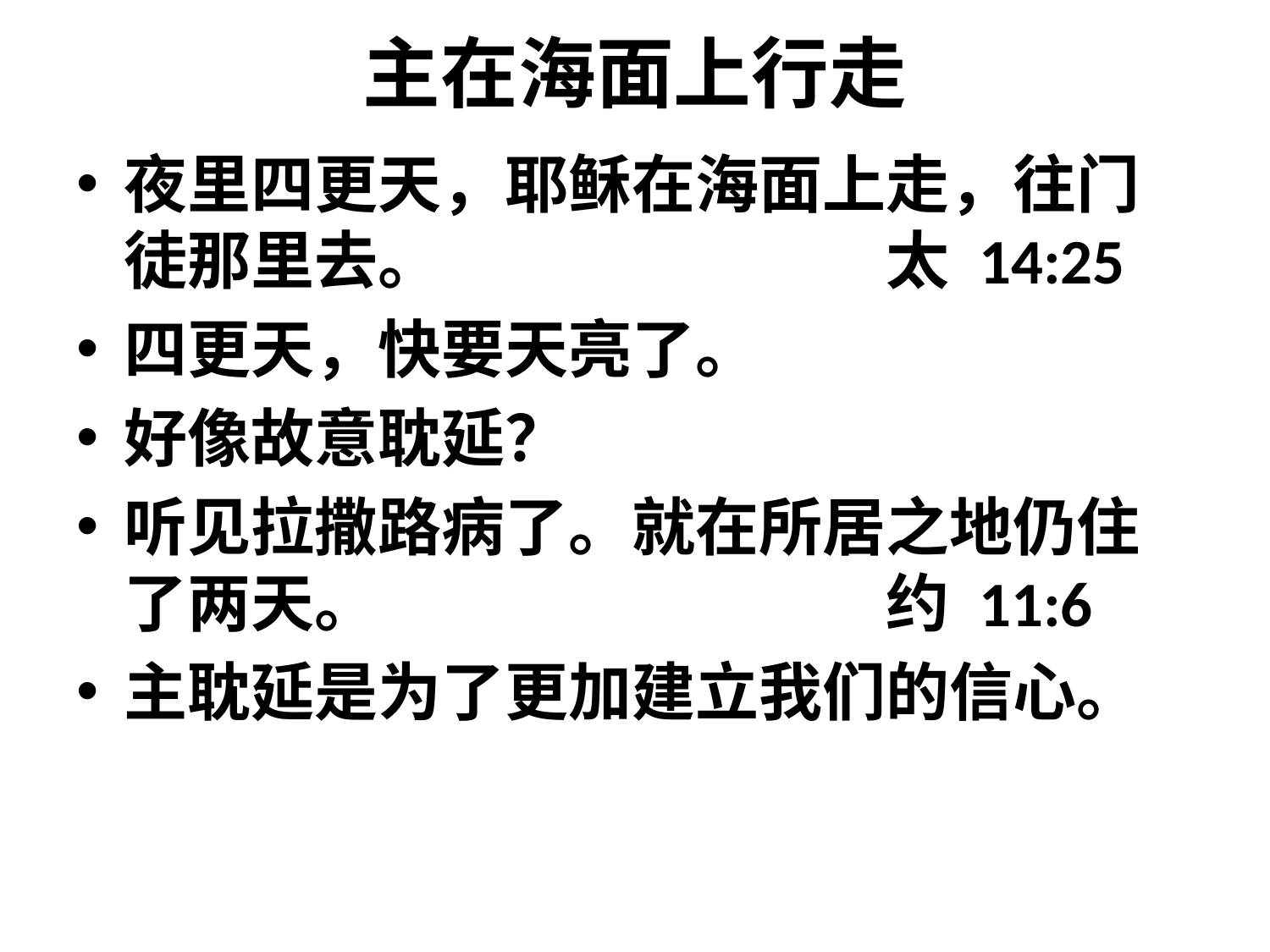

# 主在海面上行走
夜里四更天，耶稣在海面上走，往门徒那里去。				太 14:25
四更天，快要天亮了。
好像故意耽延？
听见拉撒路病了。就在所居之地仍住了两天。				约 11:6
主耽延是为了更加建立我们的信心。